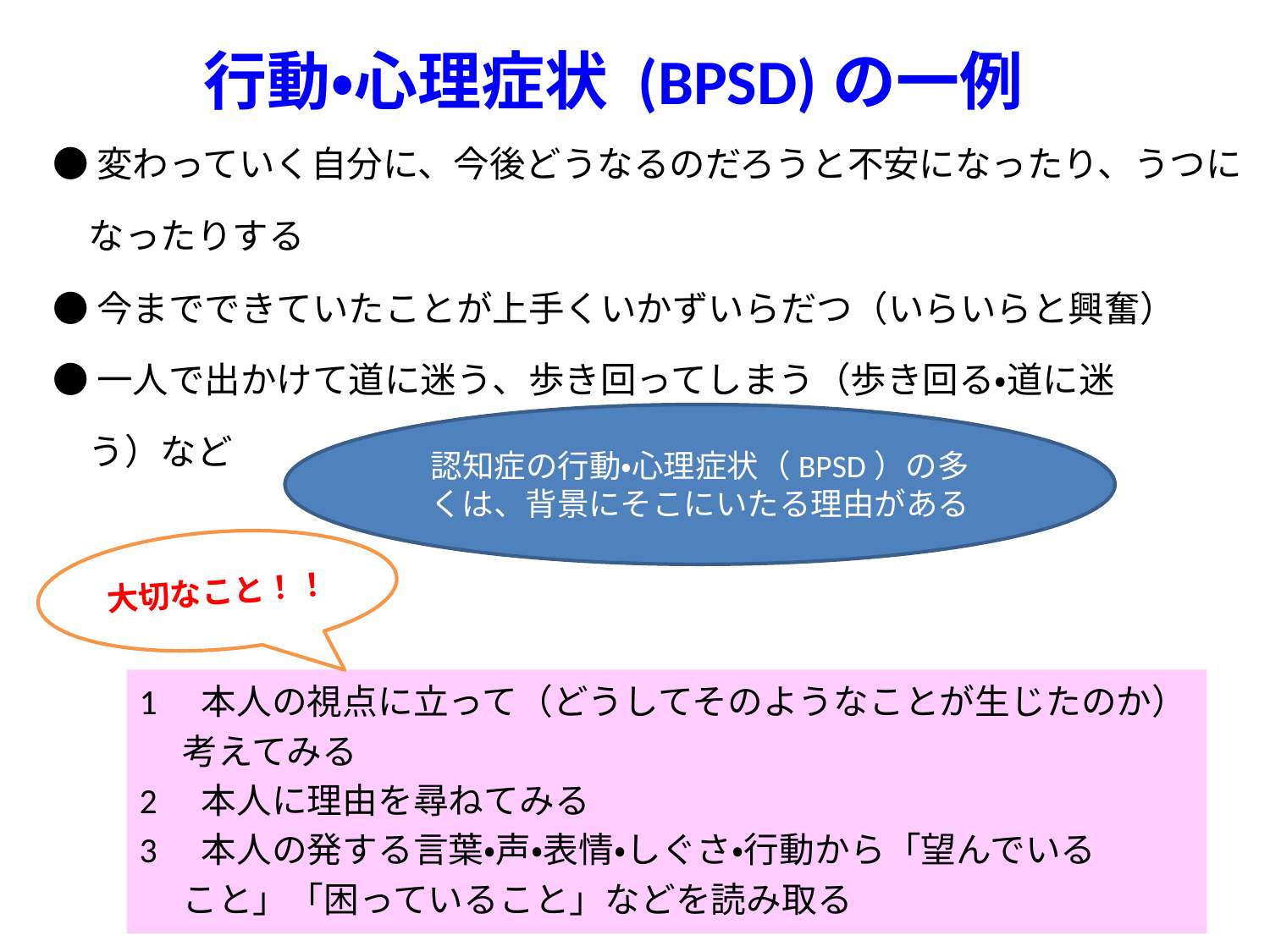

# 行動・心理症状 (BPSD)の一例
●変わっていく自分に、今後どうなるのだろうと不安になったり、うつに
　なったりする
●今までできていたことが上手くいかずいらだつ（いらいらと興奮）
●一人で出かけて道に迷う、歩き回ってしまう（歩き回る・道に迷
　う）など

認知症の行動・心理症状（BPSD）の多くは、背景にそこにいたる理由がある
大切なこと！！

1　本人の視点に立って（どうしてそのようなことが生じたのか）
　 考えてみる
2　本人に理由を尋ねてみる
3　本人の発する言葉・声・表情・しぐさ・行動から「望んでいる
　 こと」「困っていること」などを読み取る